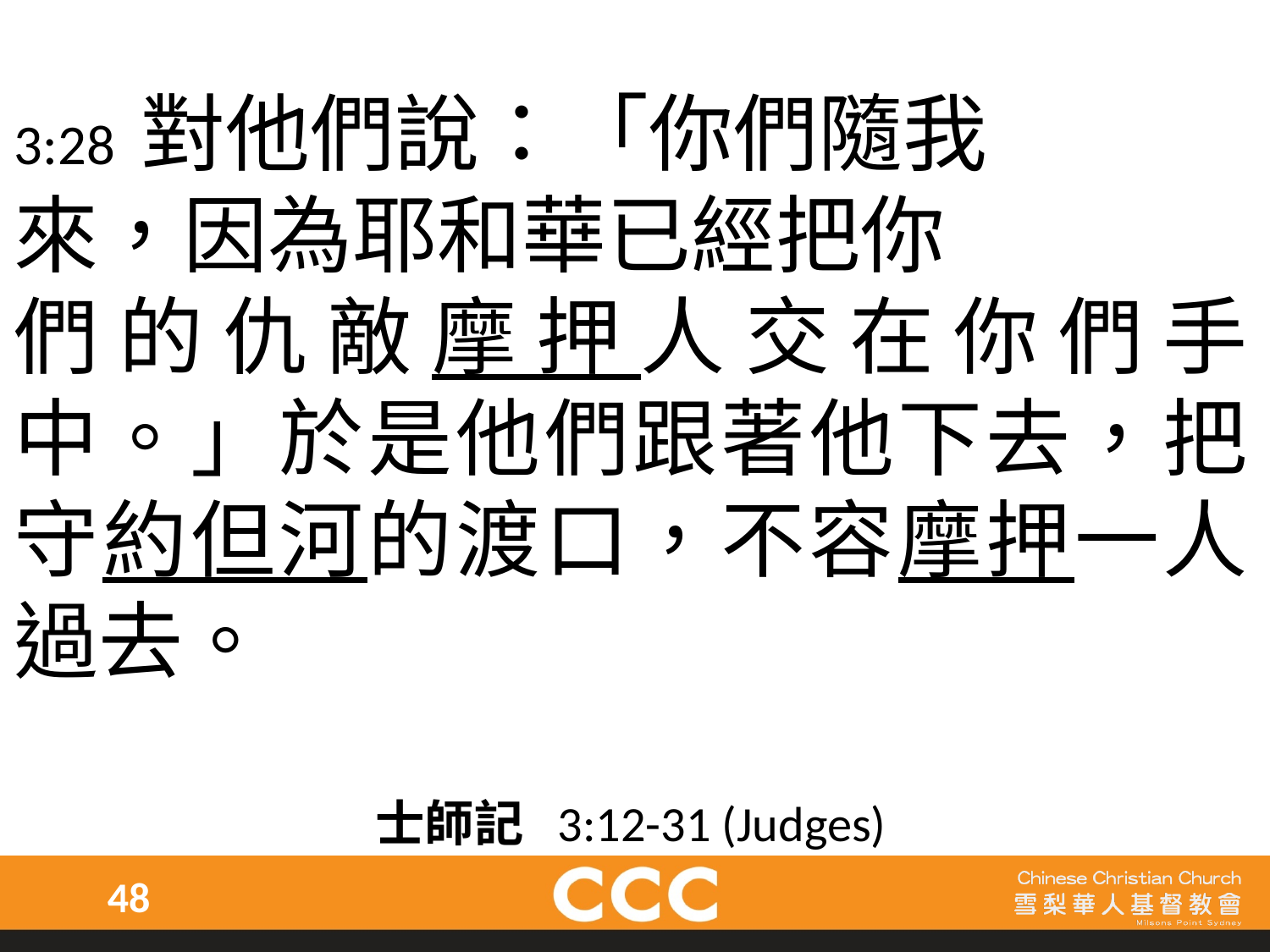

3:28 對他們說：「你們隨我
來，因為耶和華已經把你
們的仇敵摩押人交在你們手中。」於是他們跟著他下去，把守約但河的渡口，不容摩押一人過去。
士師記  3:12-31 (Judges)
48